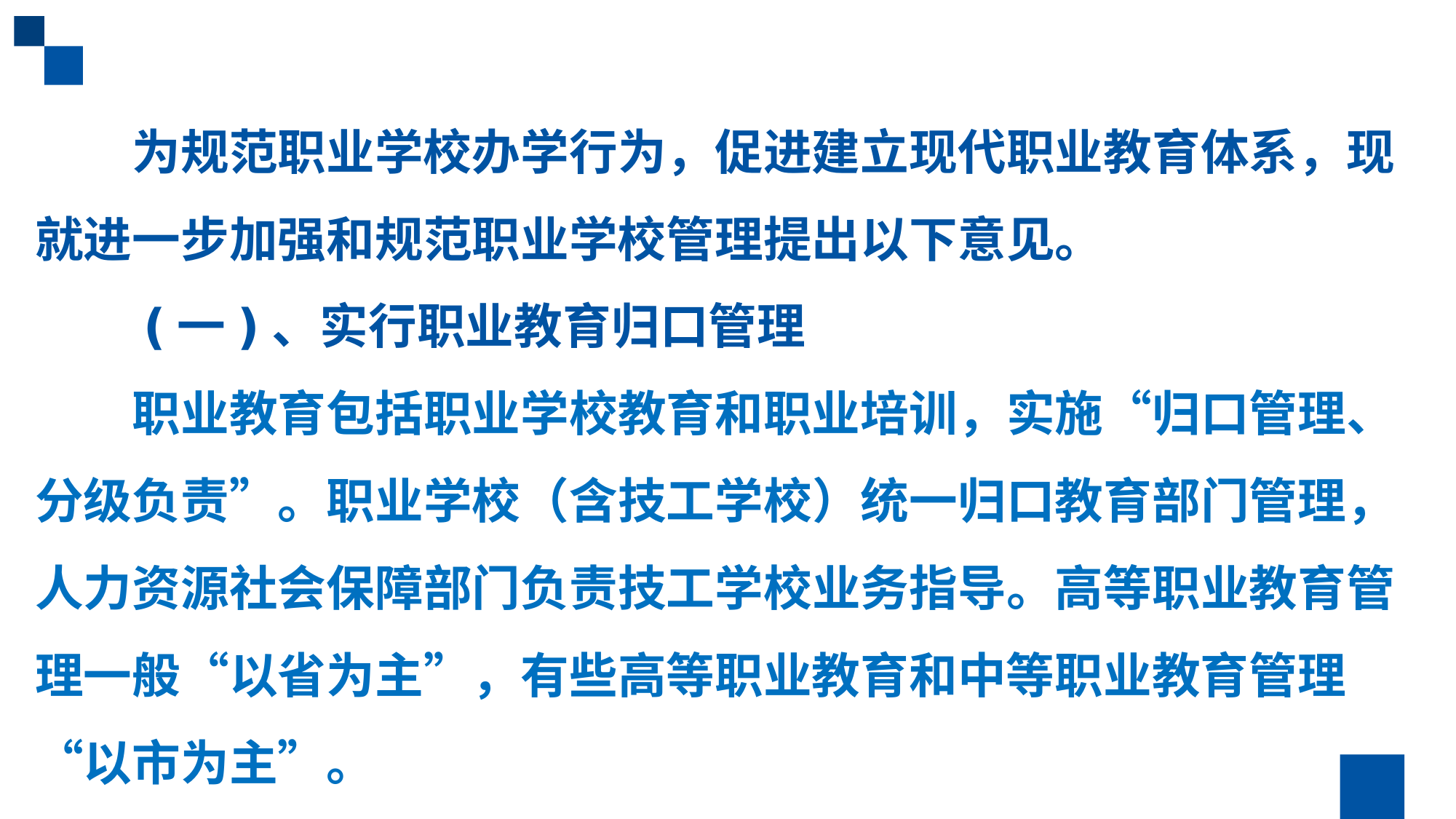

为规范职业学校办学行为，促进建立现代职业教育体系，现就进一步加强和规范职业学校管理提出以下意见。
　　(一)、实行职业教育归口管理
　　职业教育包括职业学校教育和职业培训，实施“归口管理、分级负责”。职业学校（含技工学校）统一归口教育部门管理，人力资源社会保障部门负责技工学校业务指导。高等职业教育管理一般“以省为主”，有些高等职业教育和中等职业教育管理“以市为主”。

122